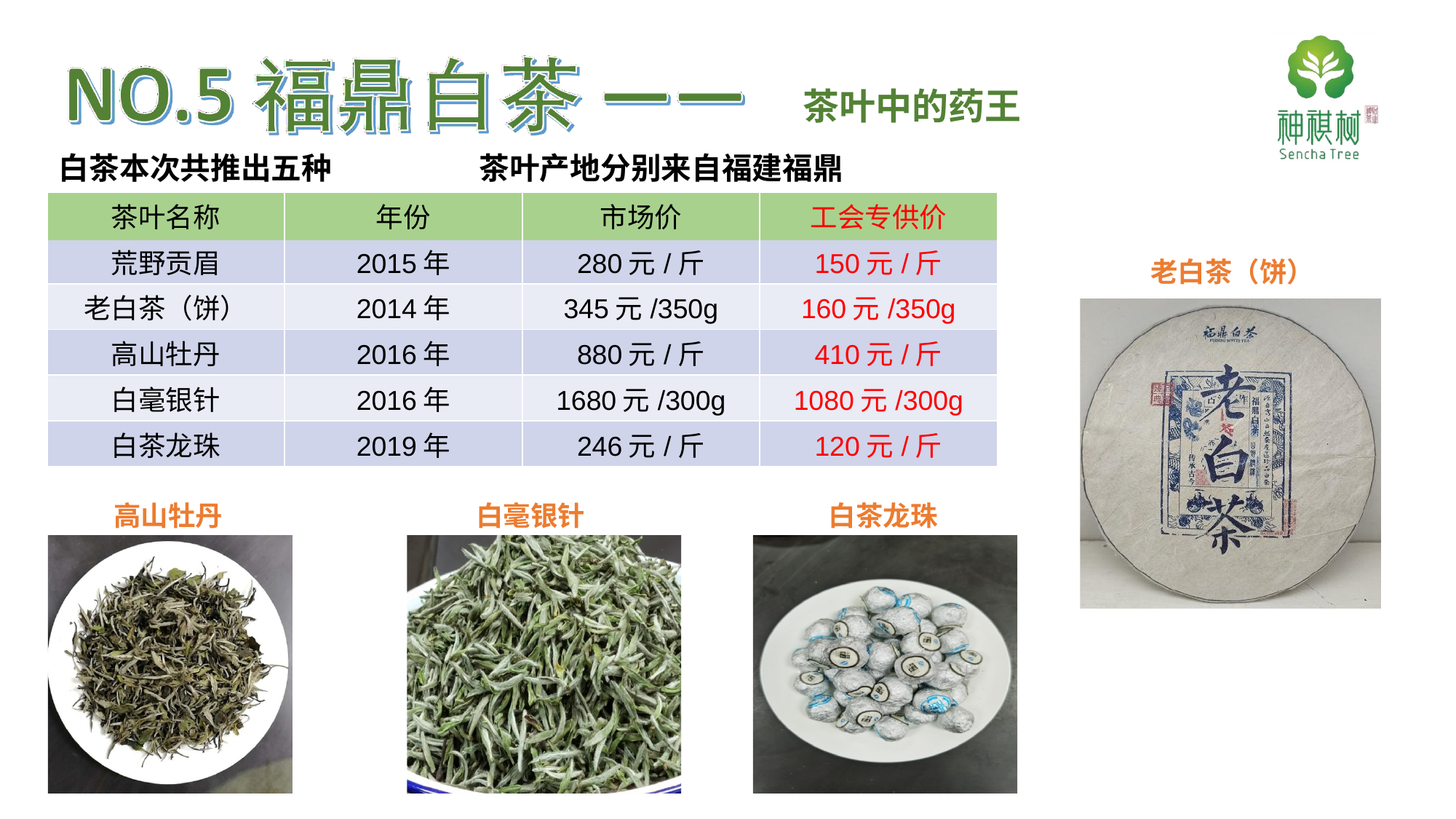

# 茶叶中的药王

白茶本次共推出五种
茶叶产地分别来自福建福鼎
| 茶叶名称 | 年份 | 市场价 | 工会专供价 |
| --- | --- | --- | --- |
| 荒野贡眉 | 2015年 | 280元/斤 | 150元/斤 |
| 老白茶（饼） | 2014年 | 345元/350g | 160元/350g |
| 高山牡丹 | 2016年 | 880元/斤 | 410元/斤 |
| 白毫银针 | 2016年 | 1680元/300g | 1080元/300g |
| 白茶龙珠 | 2019年 | 246元/斤 | 120元/斤 |
老白茶（饼）

高山牡丹
白毫银针
白茶龙珠